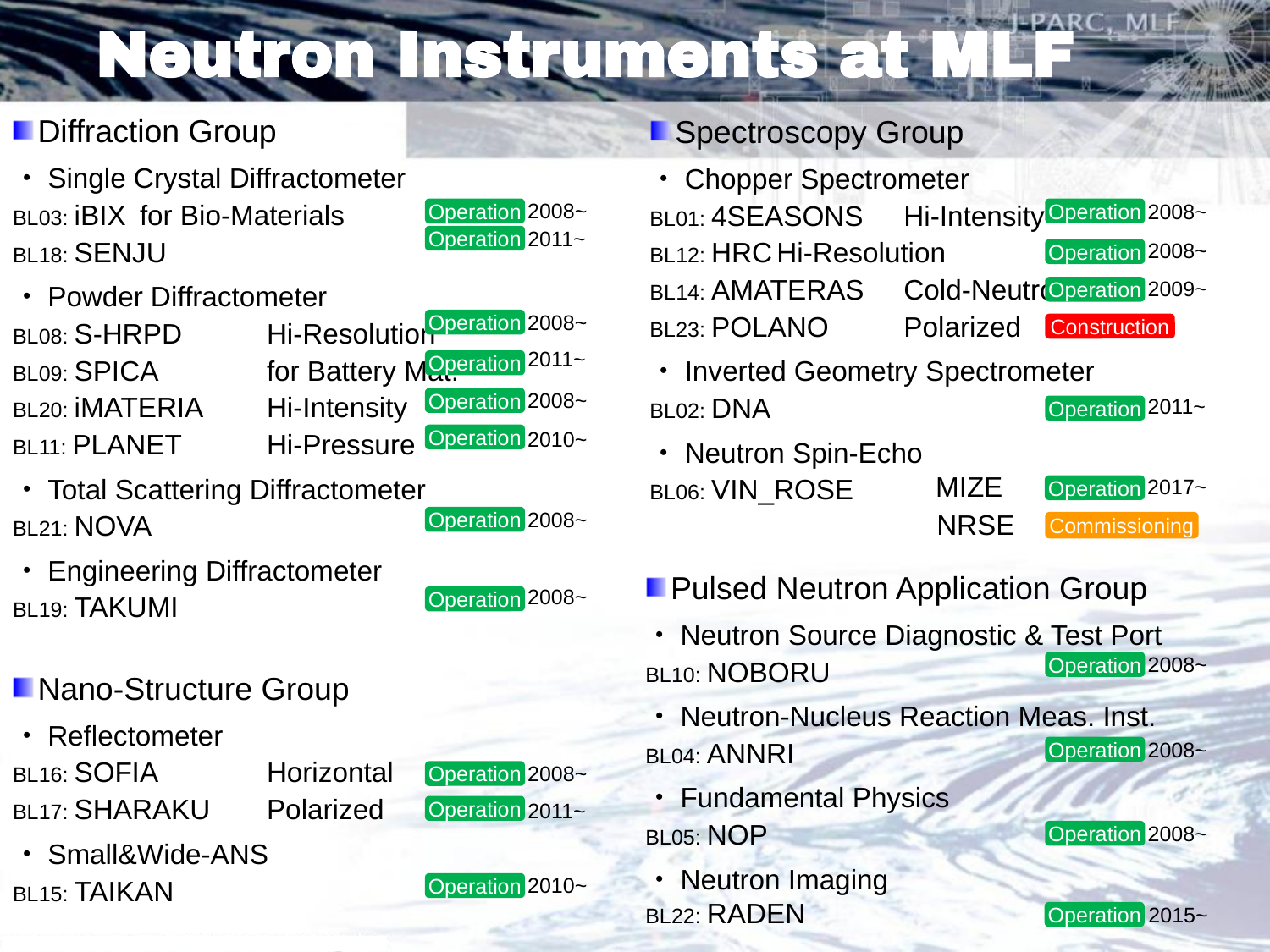

# Neutron Instruments at MLF
Diffraction Group
・Single Crystal Diffractometer
BL03: iBIX	for Bio-Materials
BL18: SENJU
・Powder Diffractometer
BL08: S-HRPD	Hi-Resolution
BL09: SPICA	for Battery Mat.
BL20: iMATERIA	Hi-Intensity
BL11: PLANET	Hi-Pressure
・Total Scattering Diffractometer
BL21: NOVA
・Engineering Diffractometer
BL19: TAKUMI
Spectroscopy Group
・Chopper Spectrometer
BL01: 4SEASONS	Hi-Intensity
BL12: HRC	Hi-Resolution
BL14: AMATERAS	Cold-Neutron
BL23: POLANO	Polarized
・Inverted Geometry Spectrometer
BL02: DNA
・Neutron Spin-Echo
BL06: VIN_ROSE
2008~
2008~
Operation
Operation
2011~
Operation
2008~
Operation
2009~
Operation
2008~
Operation
Construction
2011~
Operation
2008~
2011~
Operation
Operation
2010~
Operation
MIZE
2017~
Operation
2008~
NRSE
Operation
Commissioning
Pulsed Neutron Application Group
・Neutron Source Diagnostic & Test Port
BL10: NOBORU
・Neutron-Nucleus Reaction Meas. Inst.
BL04: ANNRI
・Fundamental Physics
BL05: NOP
・Neutron Imaging
BL22: RADEN
2008~
Operation
2008~
Operation
Nano-Structure Group
・Reflectometer
BL16: SOFIA	Horizontal
BL17: SHARAKU	Polarized
・Small&Wide-ANS
BL15: TAIKAN
2008~
Operation
2008~
Operation
2011~
Operation
2008~
Operation
2010~
Operation
2015~
Operation